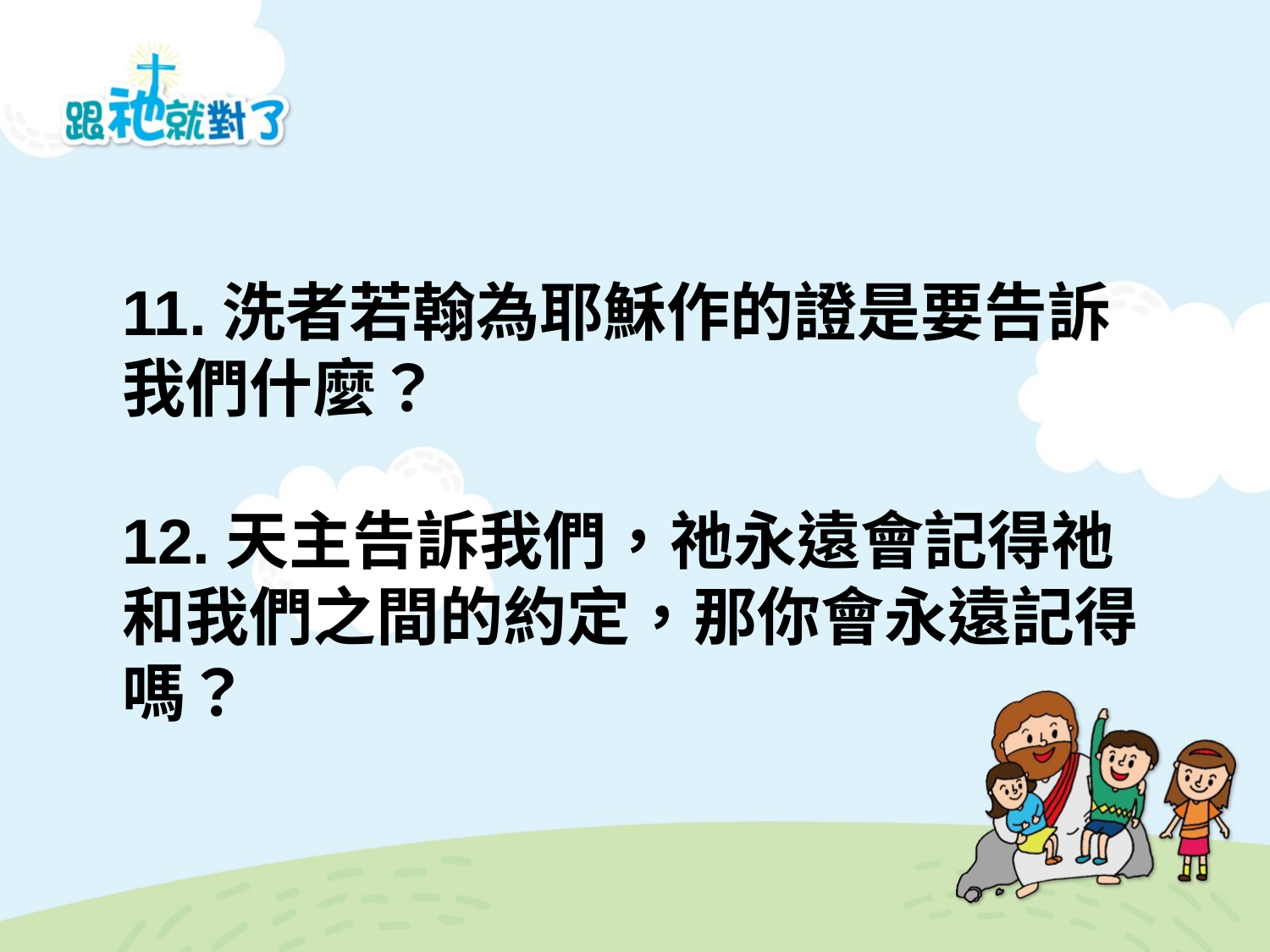

11.洗者若翰為耶穌作的證是要告訴我們什麼？

12.天主告訴我們，祂永遠會記得祂和我們之間的約定，那你會永遠記得嗎？